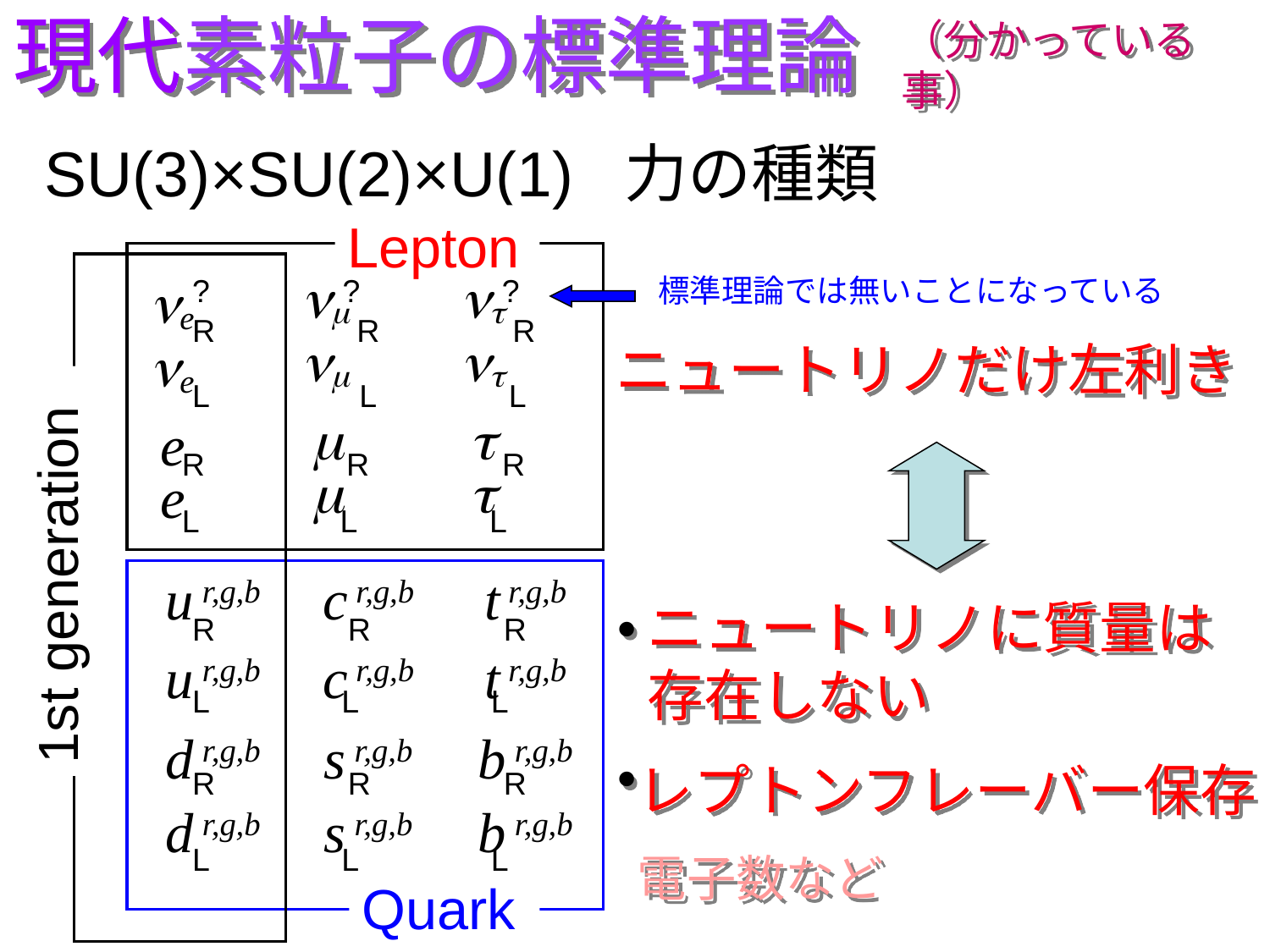

# 現代素粒子の標準理論
（分かっている事）
SU(3)×SU(2)×U(1)  力の種類
Lepton

| νe | νμ | ντ |
| --- | --- | --- |
?               ?                ?
標準理論では無いことになっている

R                R               R
| νe | νμ | ντ |
| --- | --- | --- |
ニュートリノだけ左利き
L                 L               L
| e | μ | τ |
| --- | --- | --- |
R                R               R

| e | μ | τ |
| --- | --- | --- |
L                L               L
1st generation

| u r,g,b | c r,g,b | t r,g,b |
| --- | --- | --- |
ニュートリノに質量は存在しない

R               R               R
| u r,g,b | c r,g,b | t r,g,b |
| --- | --- | --- |
L               L               L
| d r,g,b | s r,g,b | b r,g,b |
| --- | --- | --- |

レプトンフレーバー保存
電子数など
R               R               R
| d r,g,b | s r,g,b | b r,g,b |
| --- | --- | --- |
L               L               L
Quark